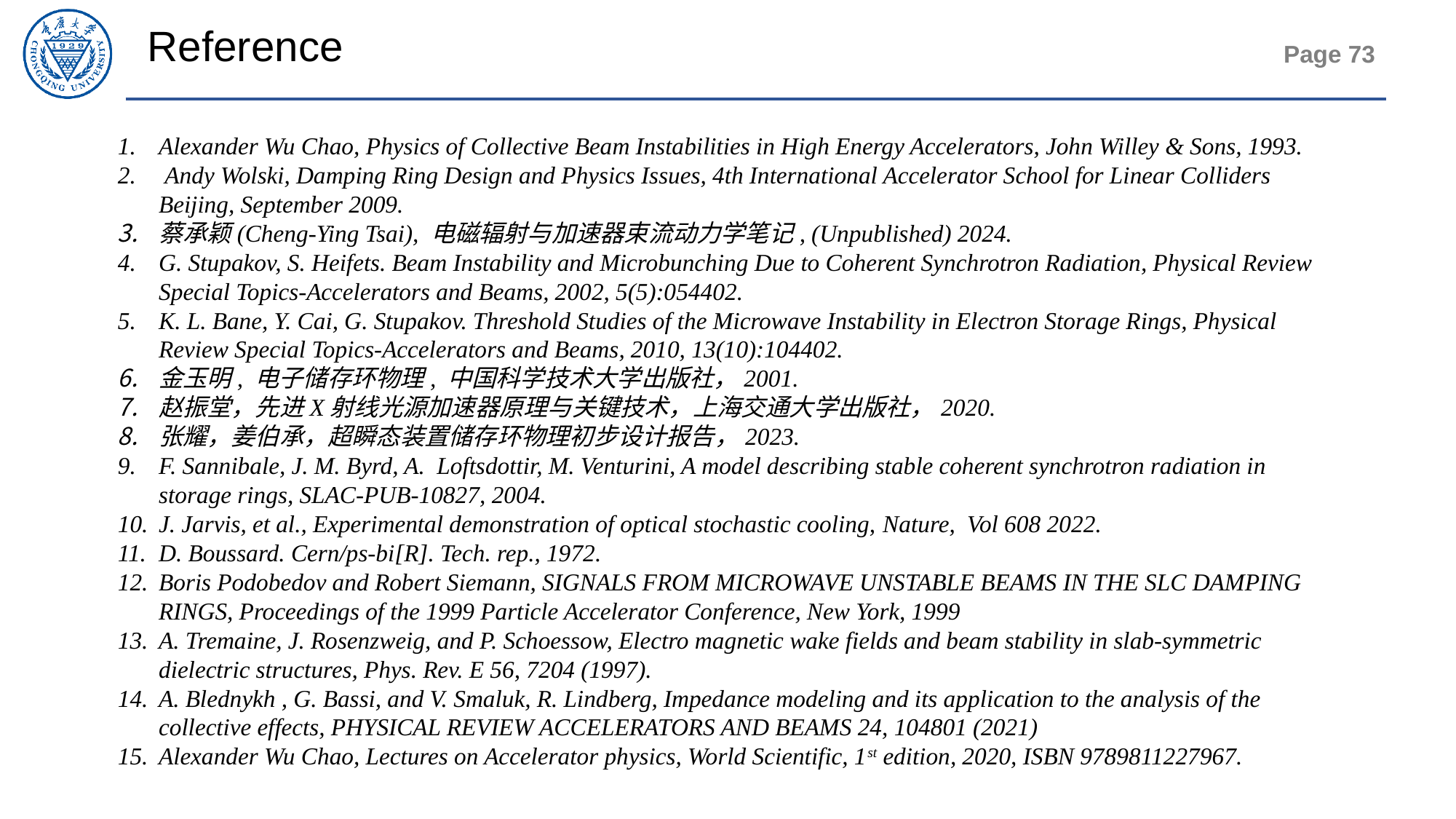

Reference
Alexander Wu Chao, Physics of Collective Beam Instabilities in High Energy Accelerators, John Willey & Sons, 1993.
 Andy Wolski, Damping Ring Design and Physics Issues, 4th International Accelerator School for Linear Colliders Beijing, September 2009.
蔡承颖(Cheng-Ying Tsai), 电磁辐射与加速器束流动力学笔记, (Unpublished) 2024.
G. Stupakov, S. Heifets. Beam Instability and Microbunching Due to Coherent Synchrotron Radiation, Physical Review Special Topics-Accelerators and Beams, 2002, 5(5):054402.
K. L. Bane, Y. Cai, G. Stupakov. Threshold Studies of the Microwave Instability in Electron Storage Rings, Physical Review Special Topics-Accelerators and Beams, 2010, 13(10):104402.
金玉明, 电子储存环物理, 中国科学技术大学出版社，2001.
赵振堂，先进X射线光源加速器原理与关键技术，上海交通大学出版社，2020.
张耀，姜伯承，超瞬态装置储存环物理初步设计报告，2023.
F. Sannibale, J. M. Byrd, A.  Loftsdottir, M. Venturini, A model describing stable coherent synchrotron radiation in storage rings, SLAC-PUB-10827, 2004.
J. Jarvis, et al., Experimental demonstration of optical stochastic cooling, Nature,  Vol 608 2022.
D. Boussard. Cern/ps-bi[R]. Tech. rep., 1972.
Boris Podobedov and Robert Siemann, SIGNALS FROM MICROWAVE UNSTABLE BEAMS IN THE SLC DAMPING  RINGS, Proceedings of the 1999 Particle Accelerator Conference, New York, 1999
A. Tremaine, J. Rosenzweig, and P. Schoessow, Electro magnetic wake fields and beam stability in slab-symmetric dielectric structures, Phys. Rev. E 56, 7204 (1997).
A. Blednykh , G. Bassi, and V. Smaluk, R. Lindberg, Impedance modeling and its application to the analysis of the collective effects, PHYSICAL REVIEW ACCELERATORS AND BEAMS 24, 104801 (2021)
Alexander Wu Chao, Lectures on Accelerator physics, World Scientific, 1st edition, 2020, ISBN 9789811227967.